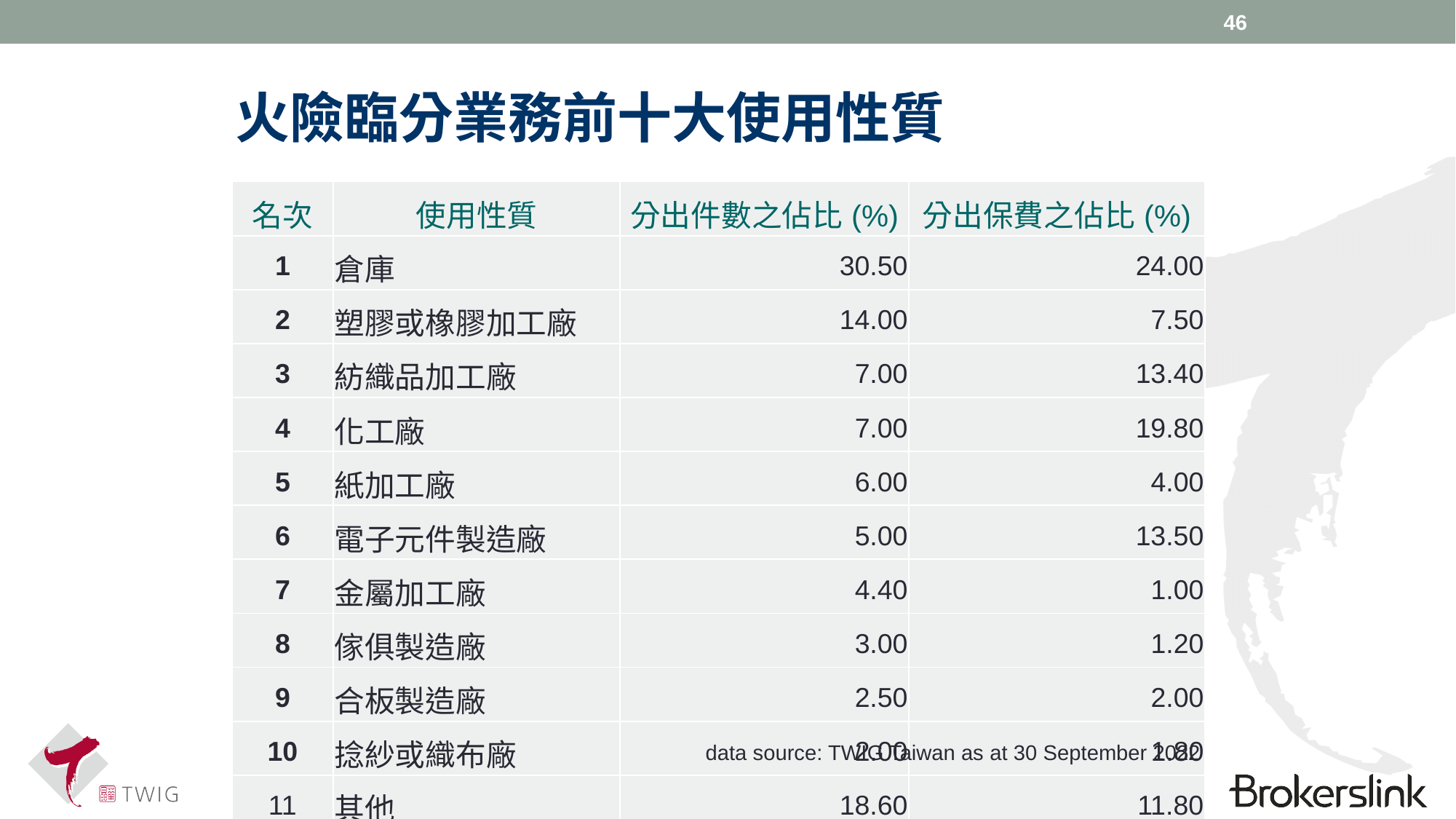

46
火險臨分業務前十大使用性質
| 名次 | 使用性質 | 分出件數之佔比(%) | 分出保費之佔比(%) |
| --- | --- | --- | --- |
| 1 | 倉庫 | 30.50 | 24.00 |
| 2 | 塑膠或橡膠加工廠 | 14.00 | 7.50 |
| 3 | 紡織品加工廠 | 7.00 | 13.40 |
| 4 | 化工廠 | 7.00 | 19.80 |
| 5 | 紙加工廠 | 6.00 | 4.00 |
| 6 | 電子元件製造廠 | 5.00 | 13.50 |
| 7 | 金屬加工廠 | 4.40 | 1.00 |
| 8 | 傢俱製造廠 | 3.00 | 1.20 |
| 9 | 合板製造廠 | 2.50 | 2.00 |
| 10 | 捻紗或織布廠 | 2.00 | 1.80 |
| 11 | 其他 | 18.60 | 11.80 |
data source: TWIG Taiwan as at 30 September 2022